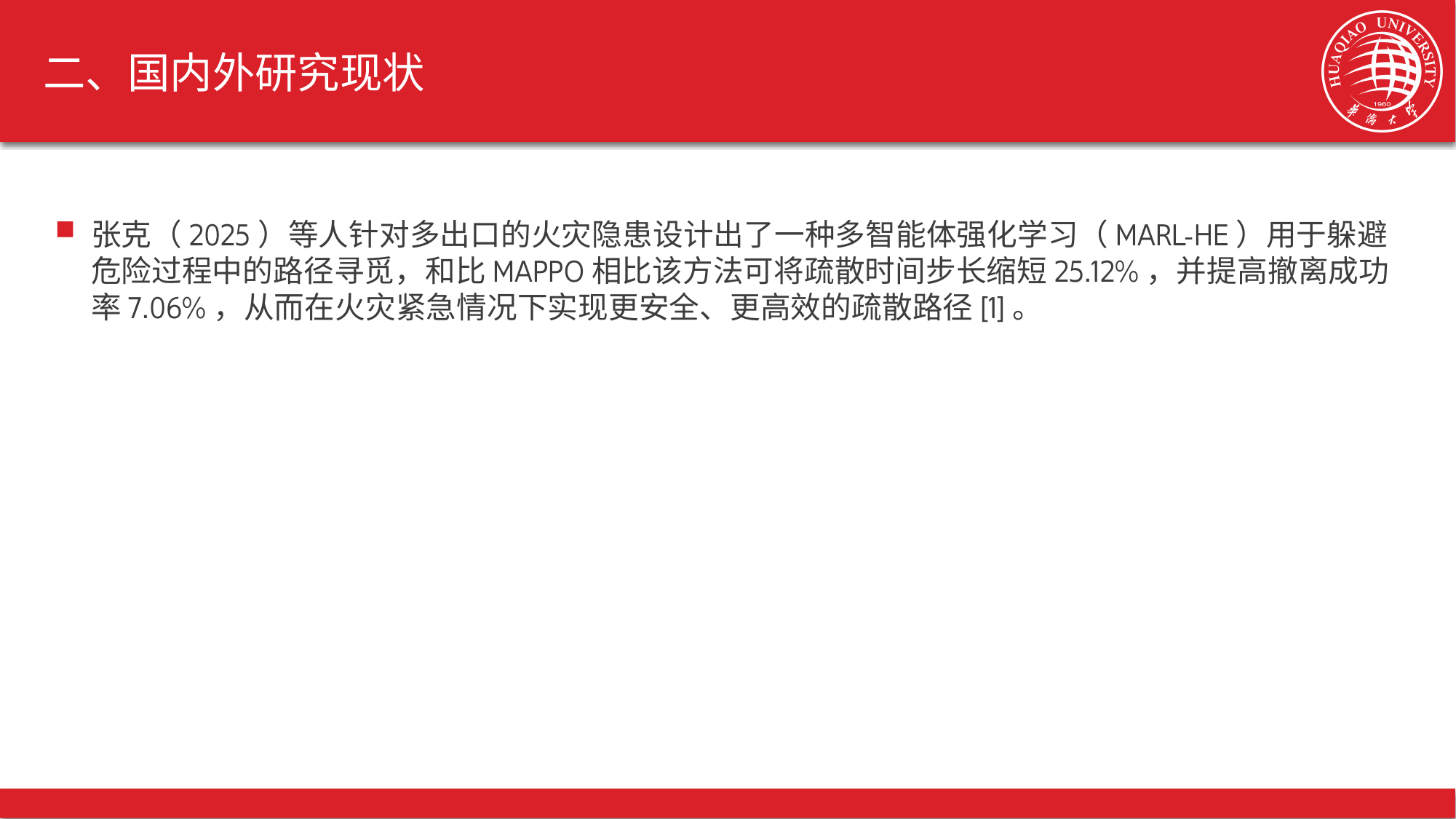

# 二、国内外研究现状
张克（2025）等人针对多出口的火灾隐患设计出了一种多智能体强化学习（MARL-HE）用于躲避危险过程中的路径寻觅，和比MAPPO相比该方法可将疏散时间步长缩短25.12%，并提高撤离成功率7.06%，从而在火灾紧急情况下实现更安全、更高效的疏散路径[1]。